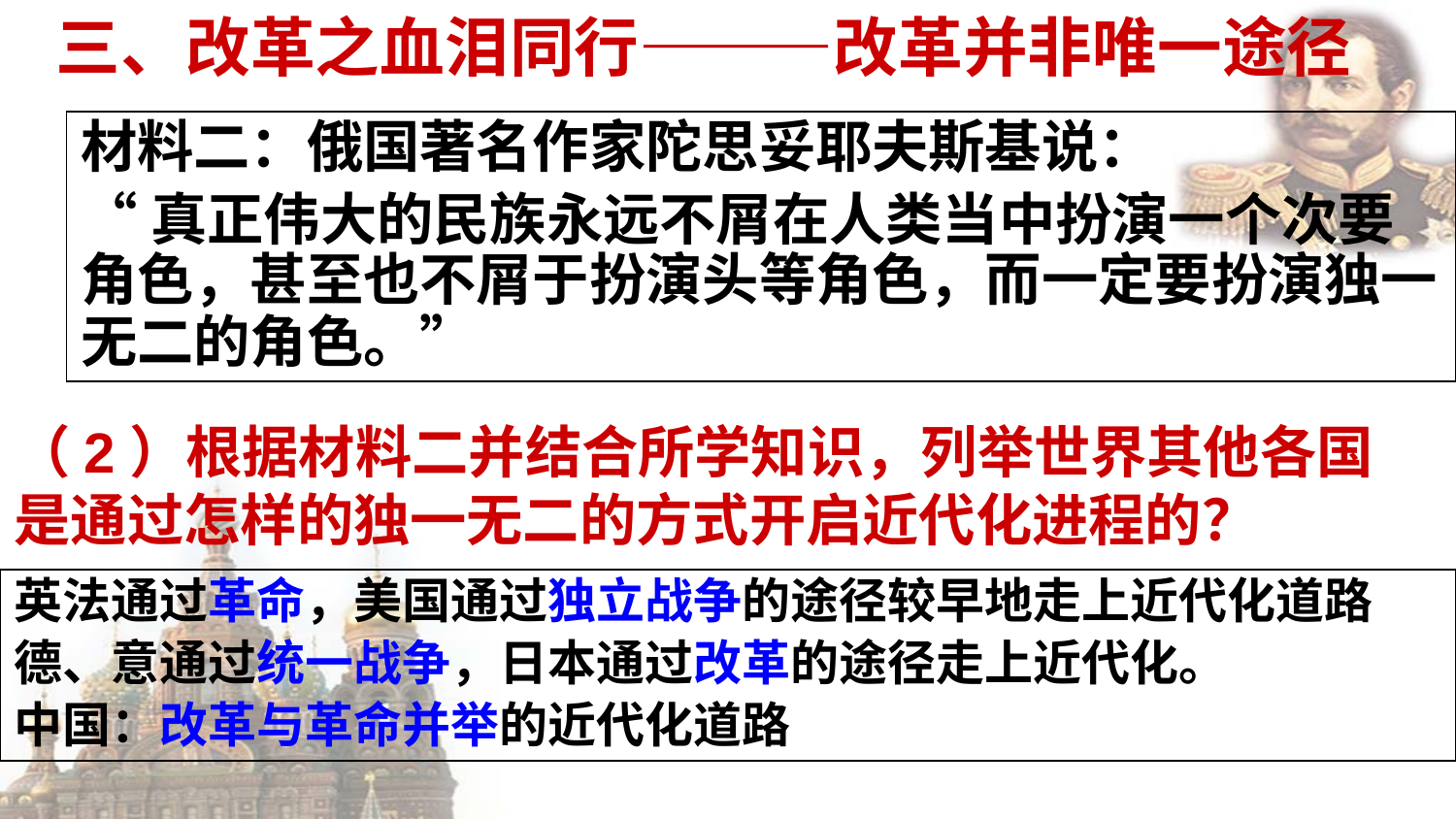

三、改革之血泪同行———改革并非唯一途径
材料二：俄国著名作家陀思妥耶夫斯基说：
“真正伟大的民族永远不屑在人类当中扮演一个次要角色，甚至也不屑于扮演头等角色，而一定要扮演独一无二的角色。”
（2）根据材料二并结合所学知识，列举世界其他各国是通过怎样的独一无二的方式开启近代化进程的？
英法通过革命，美国通过独立战争的途径较早地走上近代化道路
德、意通过统一战争，日本通过改革的途径走上近代化。
中国：改革与革命并举的近代化道路